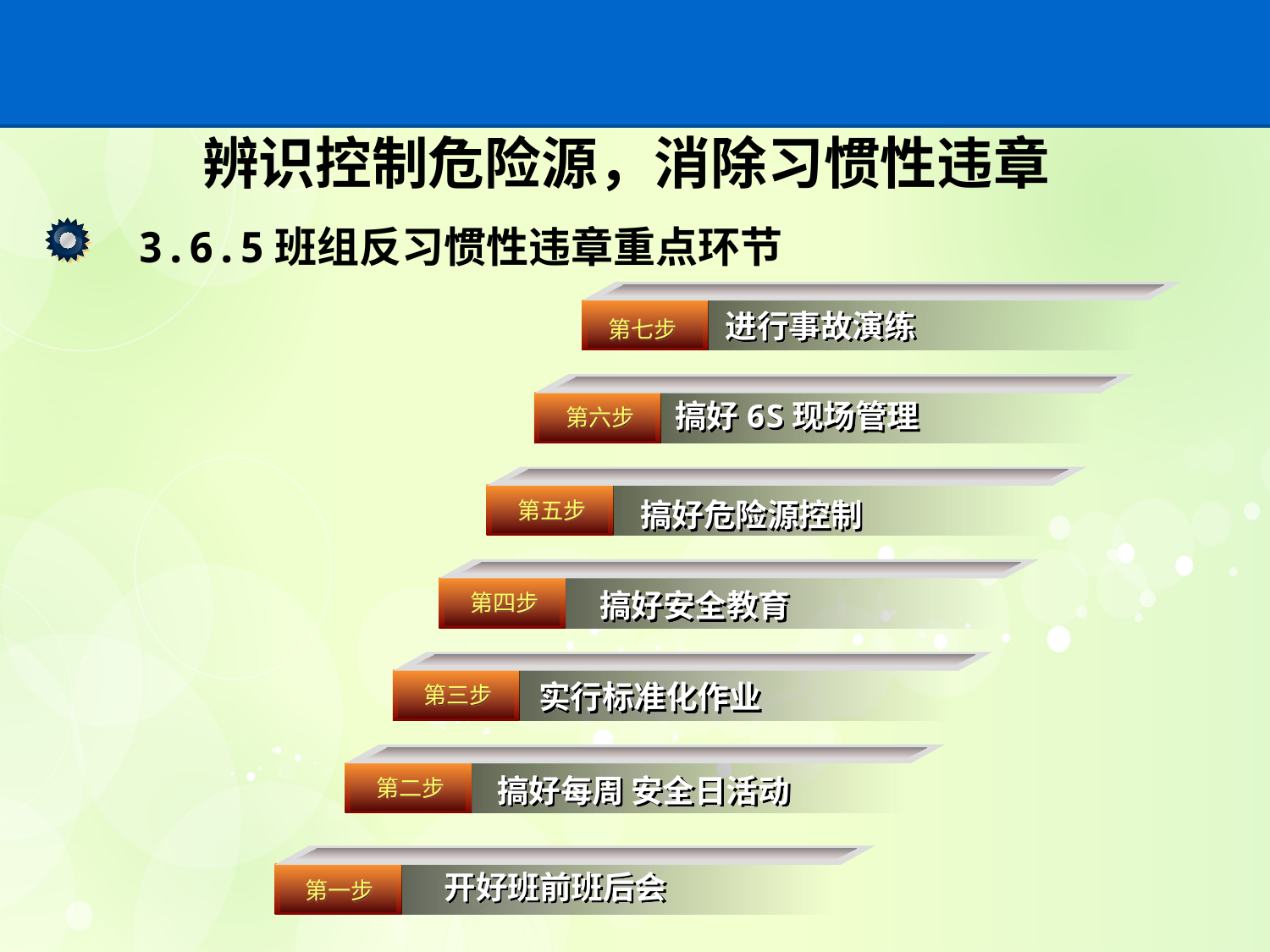

# 辨识控制危险源，消除习惯性违章
3.6.5班组反习惯性违章重点环节

进行事故演练
第七步

搞好6S现场管理
第六步

搞好危险源控制
第五步

搞好安全教育
第四步

实行标准化作业
第三步

搞好每周 安全日活动
第二步

开好班前班后会
第一步